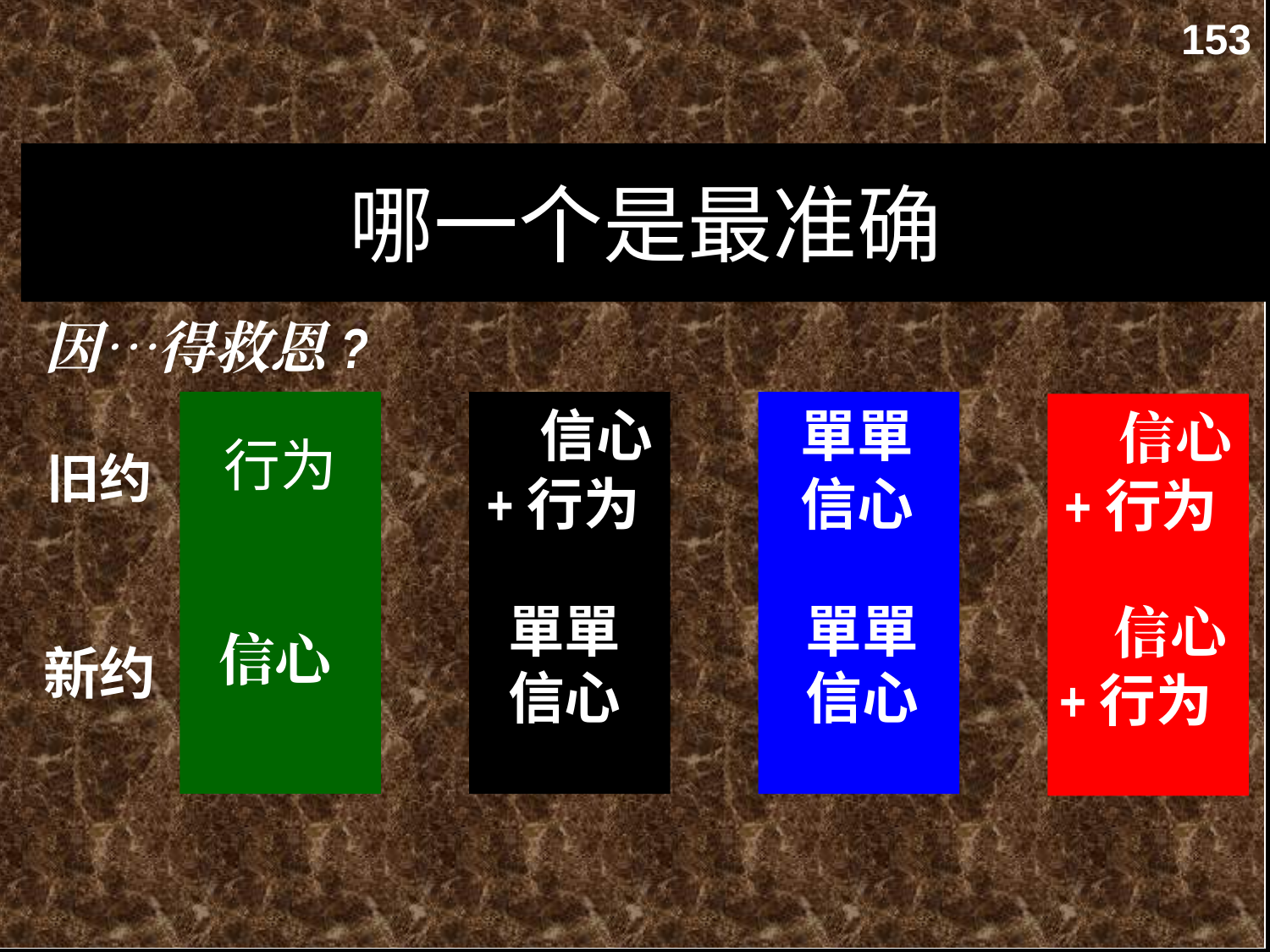

153
哪一个是最准确
因…得救恩?

行为
信心

信心 +行为
單單
信心

單單
信心
單單
信心

信心 +行为
信心 +行为
旧约
新约